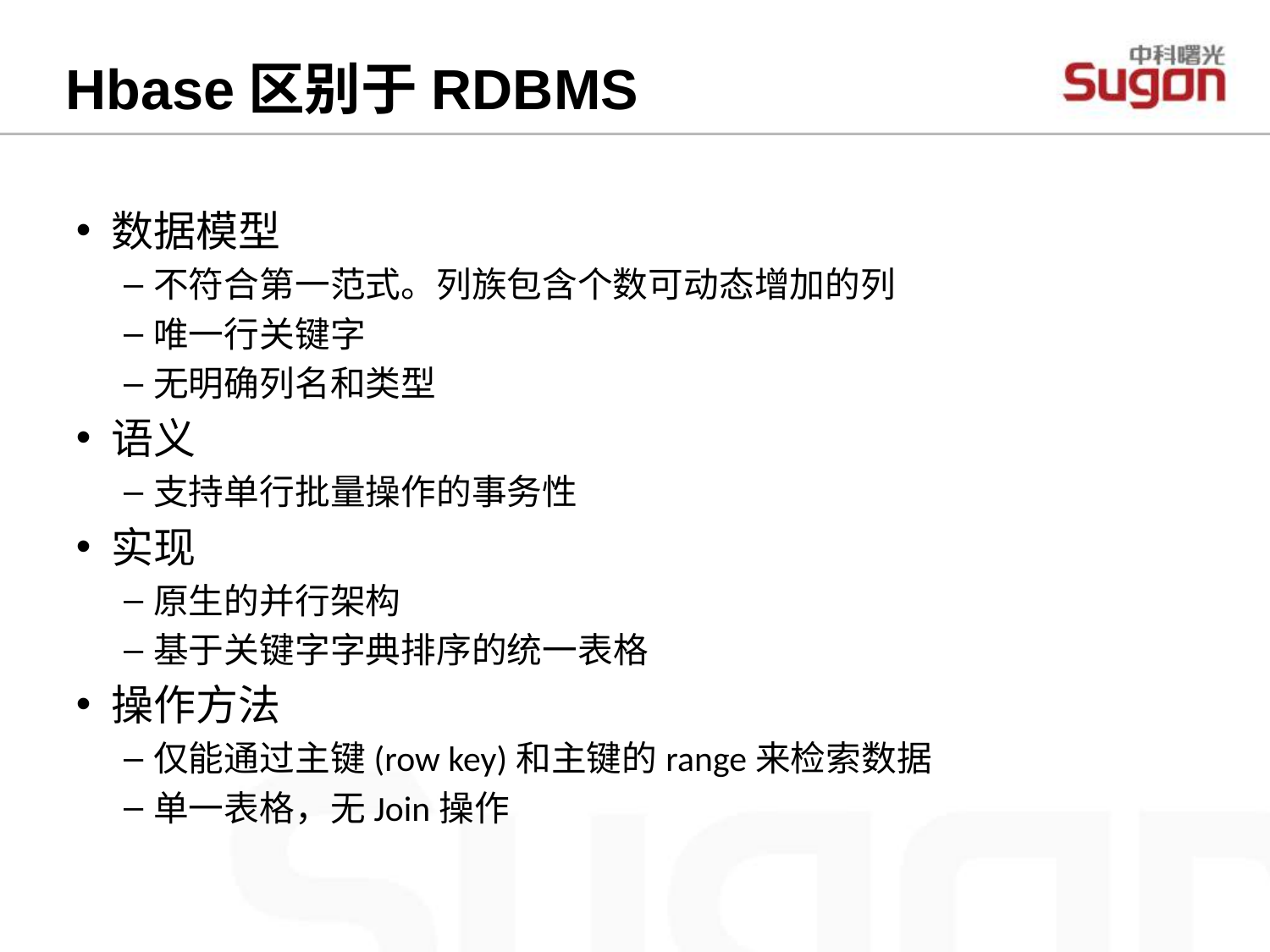

# Hbase区别于RDBMS
数据模型
不符合第一范式。列族包含个数可动态增加的列
唯一行关键字
无明确列名和类型
语义
支持单行批量操作的事务性
实现
原生的并行架构
基于关键字字典排序的统一表格
操作方法
仅能通过主键(row key)和主键的range来检索数据
单一表格，无Join操作